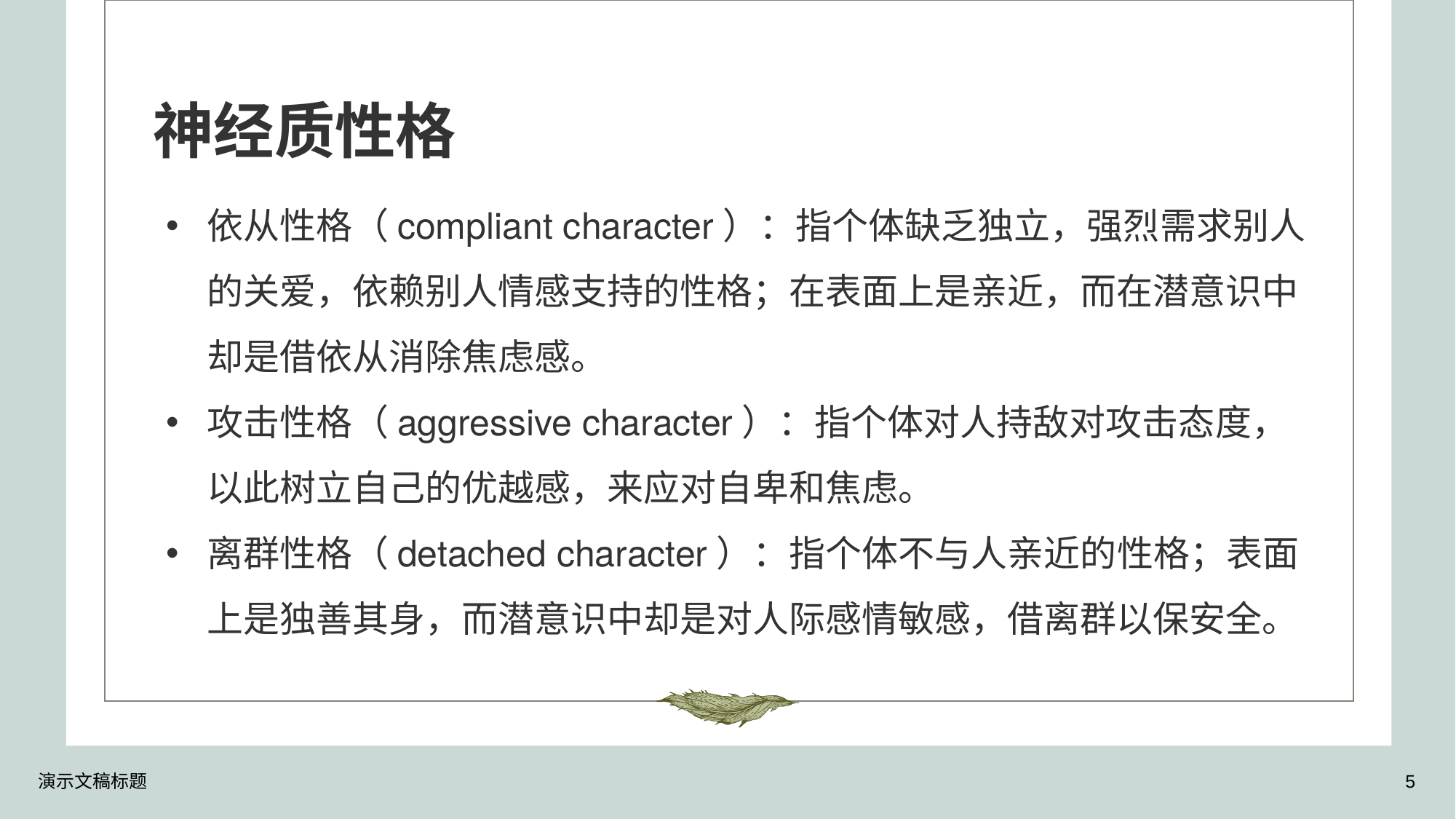

# 神经质性格
依从性格（compliant character）：指个体缺乏独立，强烈需求别人的关爱，依赖别人情感支持的性格；在表面上是亲近，而在潜意识中却是借依从消除焦虑感。
攻击性格（aggressive character）：指个体对人持敌对攻击态度，以此树立自己的优越感，来应对自卑和焦虑。
离群性格（detached character）：指个体不与人亲近的性格；表面上是独善其身，而潜意识中却是对人际感情敏感，借离群以保安全。

演示文稿标题
5